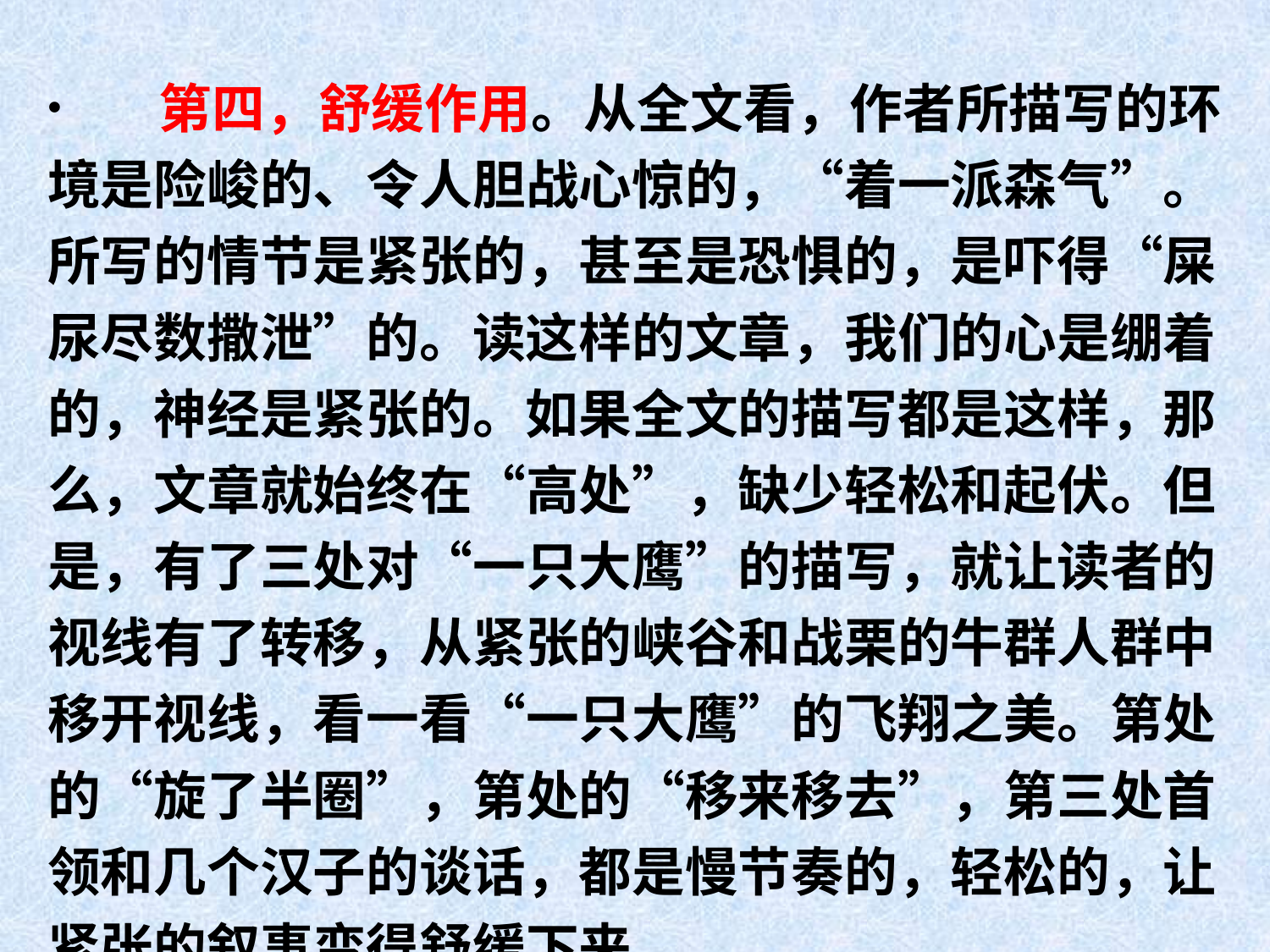

第四，舒缓作用。从全文看，作者所描写的环境是险峻的、令人胆战心惊的，“着一派森气”。所写的情节是紧张的，甚至是恐惧的，是吓得“屎尿尽数撒泄”的。读这样的文章，我们的心是绷着的，神经是紧张的。如果全文的描写都是这样，那么，文章就始终在“高处”，缺少轻松和起伏。但是，有了三处对“一只大鹰”的描写，就让读者的视线有了转移，从紧张的峡谷和战栗的牛群人群中移开视线，看一看“一只大鹰”的飞翔之美。第处的“旋了半圈”，第处的“移来移去”，第三处首领和几个汉子的谈话，都是慢节奏的，轻松的，让紧张的叙事变得舒缓下来。